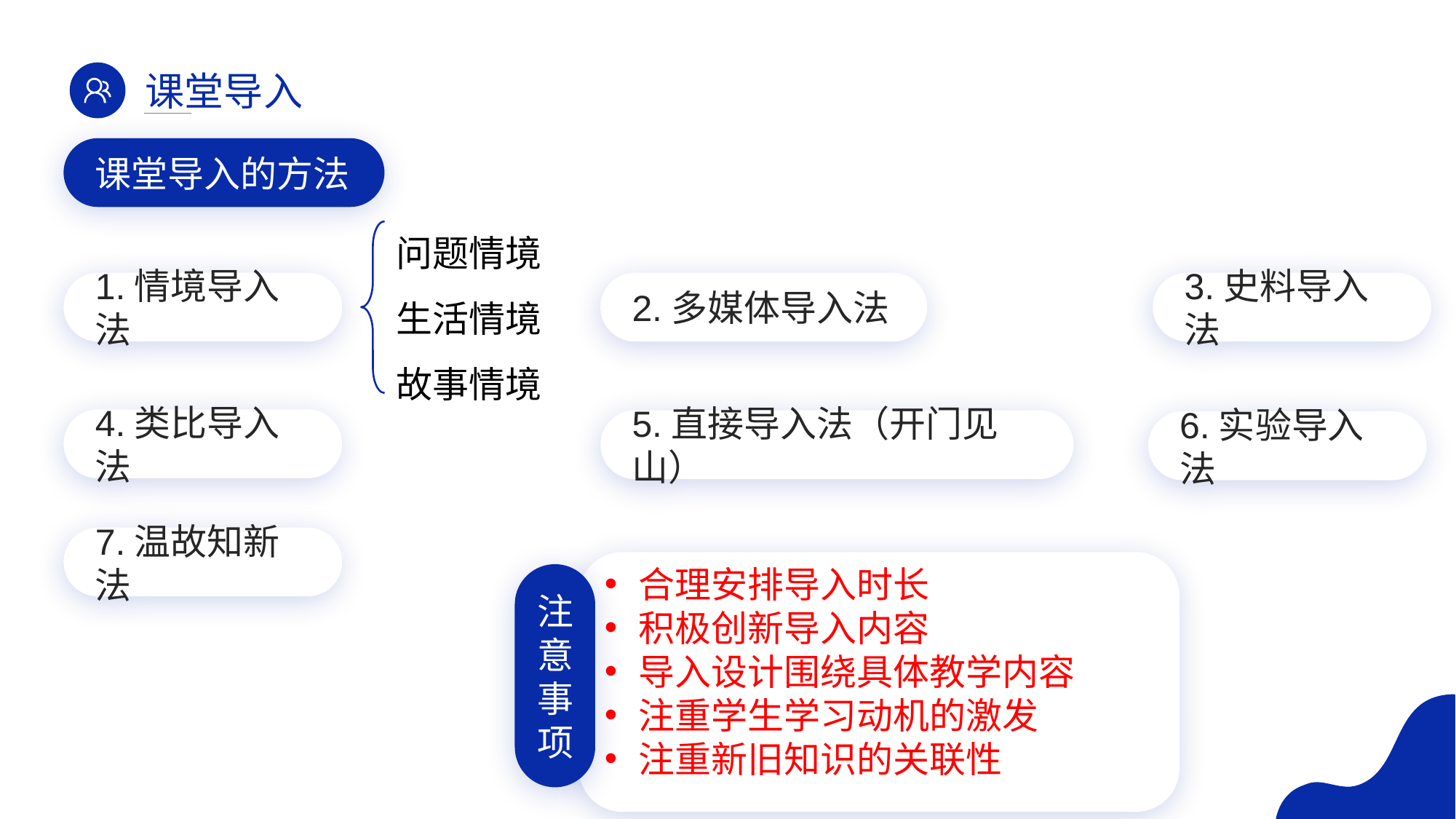

课堂导入
课堂导入的方法
问题情境
生活情境
故事情境

1.情境导入法
2.多媒体导入法
3.史料导入法
4.类比导入法
5.直接导入法（开门见山）
6.实验导入法
7.温故知新法

合理安排导入时长
积极创新导入内容
导入设计围绕具体教学内容
注重学生学习动机的激发
注重新旧知识的关联性

注意事项